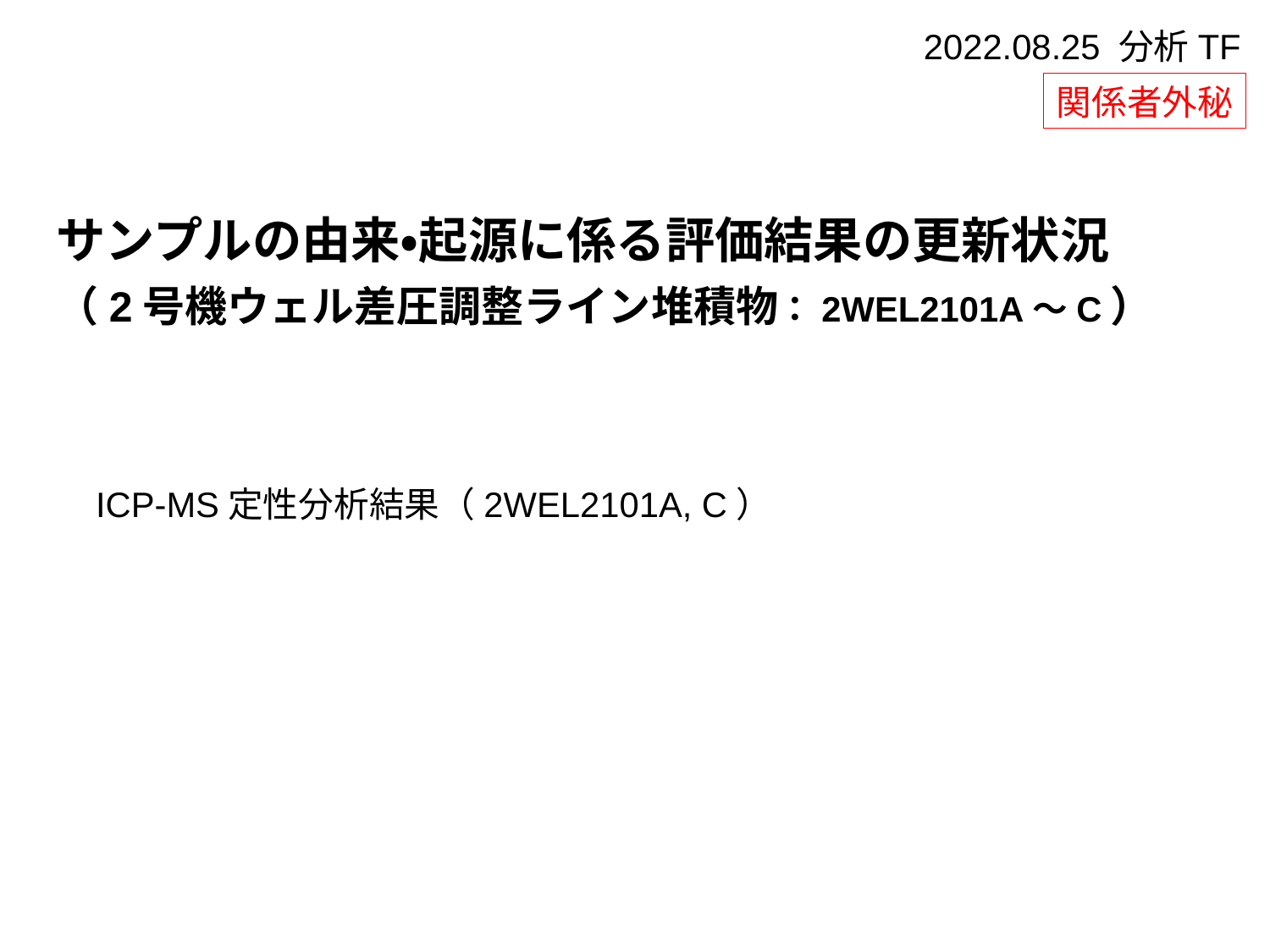

2022.08.25 分析TF
関係者外秘
サンプルの由来・起源に係る評価結果の更新状況
（2号機ウェル差圧調整ライン堆積物：2WEL2101A～C）
ICP-MS定性分析結果（2WEL2101A, C）